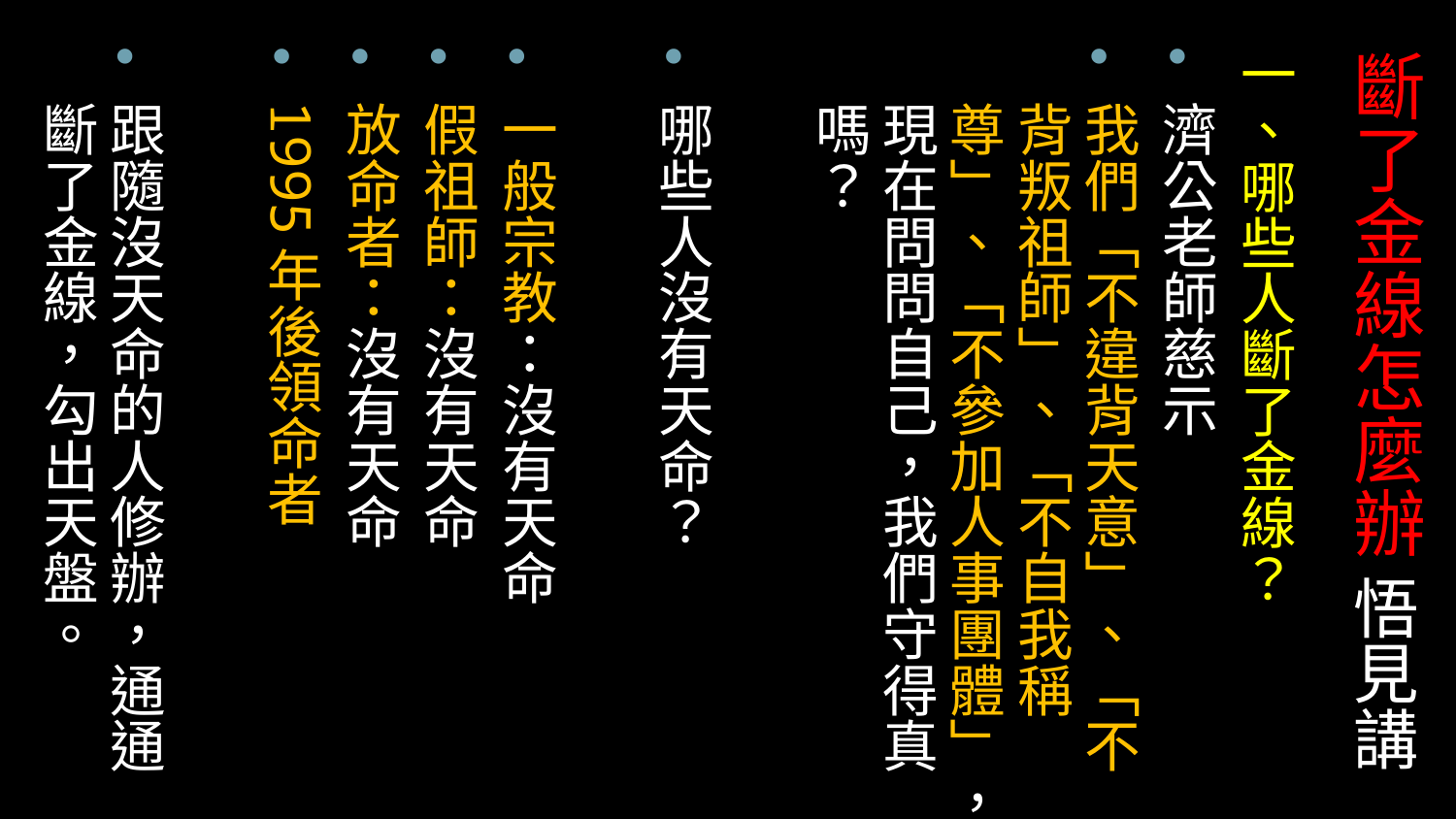

一、哪些人斷了金線？
濟公老師慈示
我們「不違背天意」、「不背叛祖師」、「不自我稱尊」、「不參加人事團體」，現在問問自己，我們守得真嗎？

哪些人沒有天命？

一般宗教：沒有天命
假祖師：沒有天命
放命者：沒有天命
1995年後領命者

跟隨沒天命的人修辦，通通斷了金線，勾出天盤。
# 斷了金線怎麼辦 悟見講